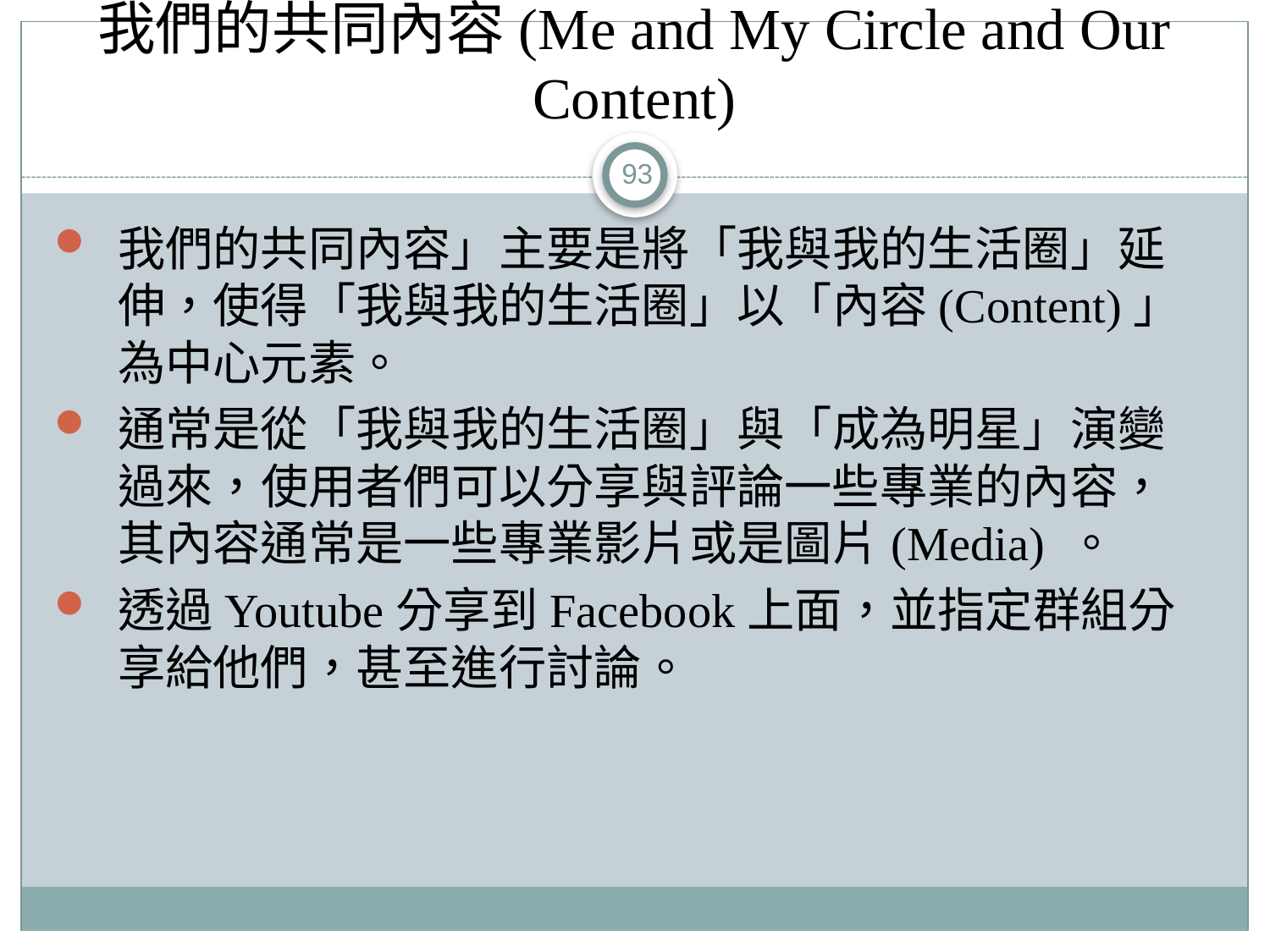

# 我們的共同內容(Me and My Circle and Our Content)
93
我們的共同內容」主要是將「我與我的生活圈」延伸，使得「我與我的生活圈」以「內容(Content)」為中心元素。
通常是從「我與我的生活圈」與「成為明星」演變過來，使用者們可以分享與評論一些專業的內容，其內容通常是一些專業影片或是圖片(Media) 。
透過Youtube分享到Facebook上面，並指定群組分享給他們，甚至進行討論。